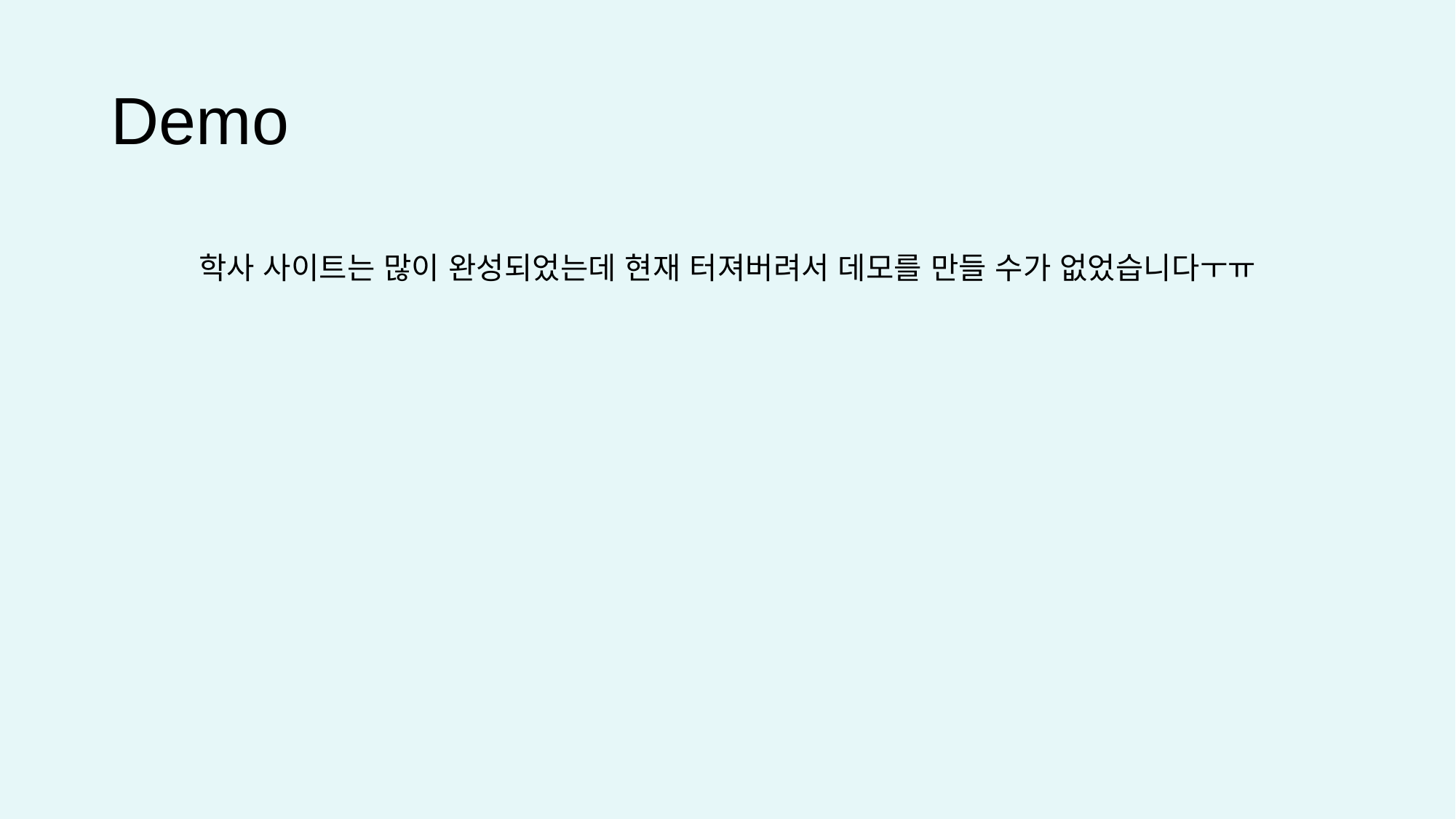

# Demo
학사 사이트는 많이 완성되었는데 현재 터져버려서 데모를 만들 수가 없었습니다ㅜㅠ